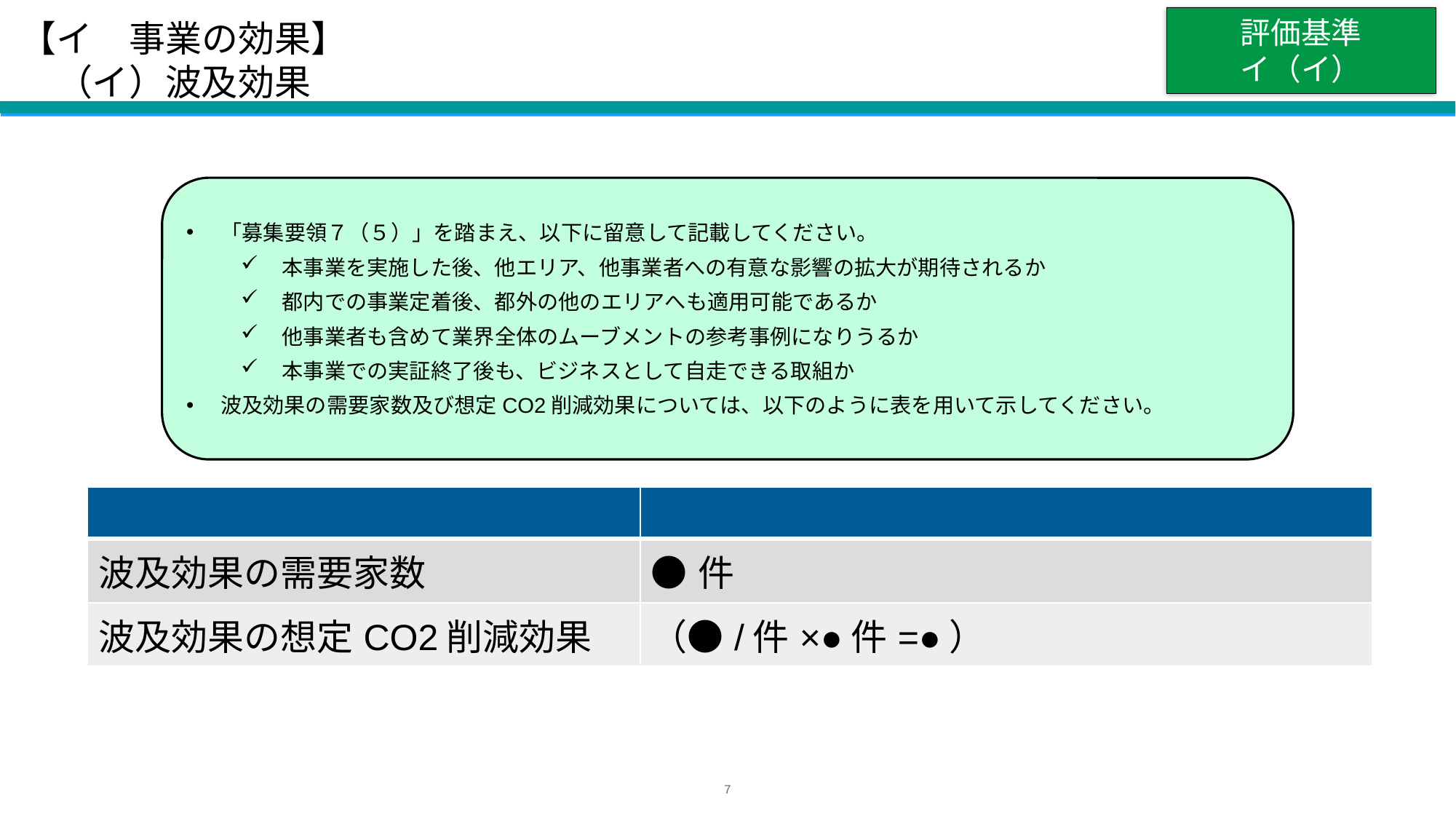

# 【イ　事業の効果】 　（イ）波及効果
評価基準
イ（イ）
「募集要領７（５）」を踏まえ、以下に留意して記載してください。
本事業を実施した後、他エリア、他事業者への有意な影響の拡大が期待されるか
都内での事業定着後、都外の他のエリアへも適用可能であるか
他事業者も含めて業界全体のムーブメントの参考事例になりうるか
本事業での実証終了後も、ビジネスとして自走できる取組か
波及効果の需要家数及び想定CO2削減効果については、以下のように表を用いて示してください。
|  |  |
| --- | --- |
| 波及効果の需要家数 | ●件 |
| 波及効果の想定CO2削減効果 | （●/件×●件=●） |